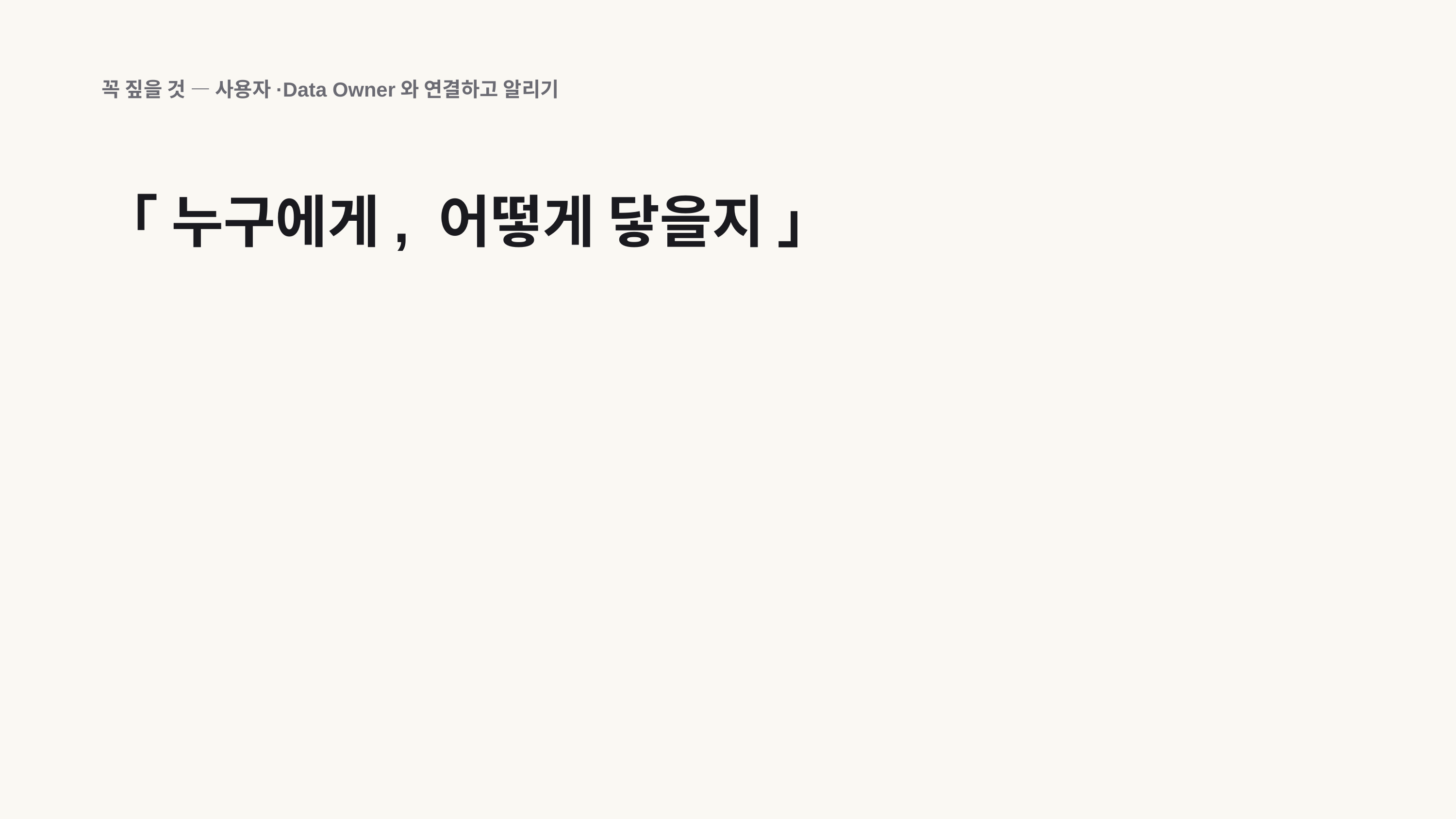

꼭 짚을 것 — 사용자·Data Owner와 연결하고 알리기
「 누구에게, 어떻게 닿을지 」